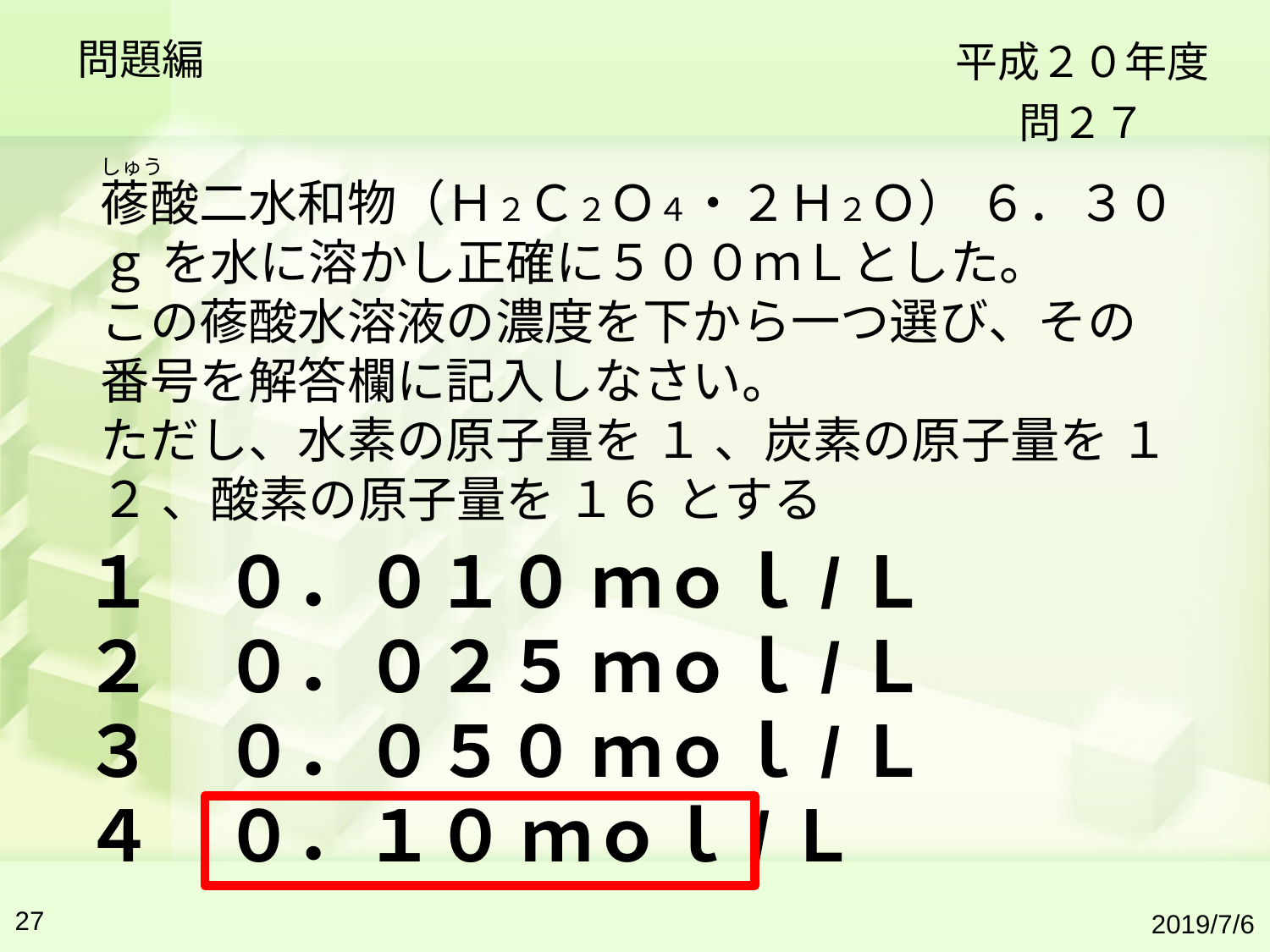

問題編
平成２０年度
問２７
しゅう
蓚酸二水和物（Ｈ２Ｃ２Ｏ４・２Ｈ２Ｏ） ６．３０ｇ を水に溶かし正確に５００ｍＬとした。
この蓚酸水溶液の濃度を下から一つ選び、その番号を解答欄に記入しなさい。
ただし、水素の原子量を １ 、炭素の原子量を １２ 、酸素の原子量を １６ とする
１　０．０１０ ｍｏｌ/Ｌ
２　０．０２５ ｍｏｌ/Ｌ
３　０．０５０ ｍｏｌ/Ｌ
４　０．１０ ｍｏｌ/Ｌ

27
2019/7/6